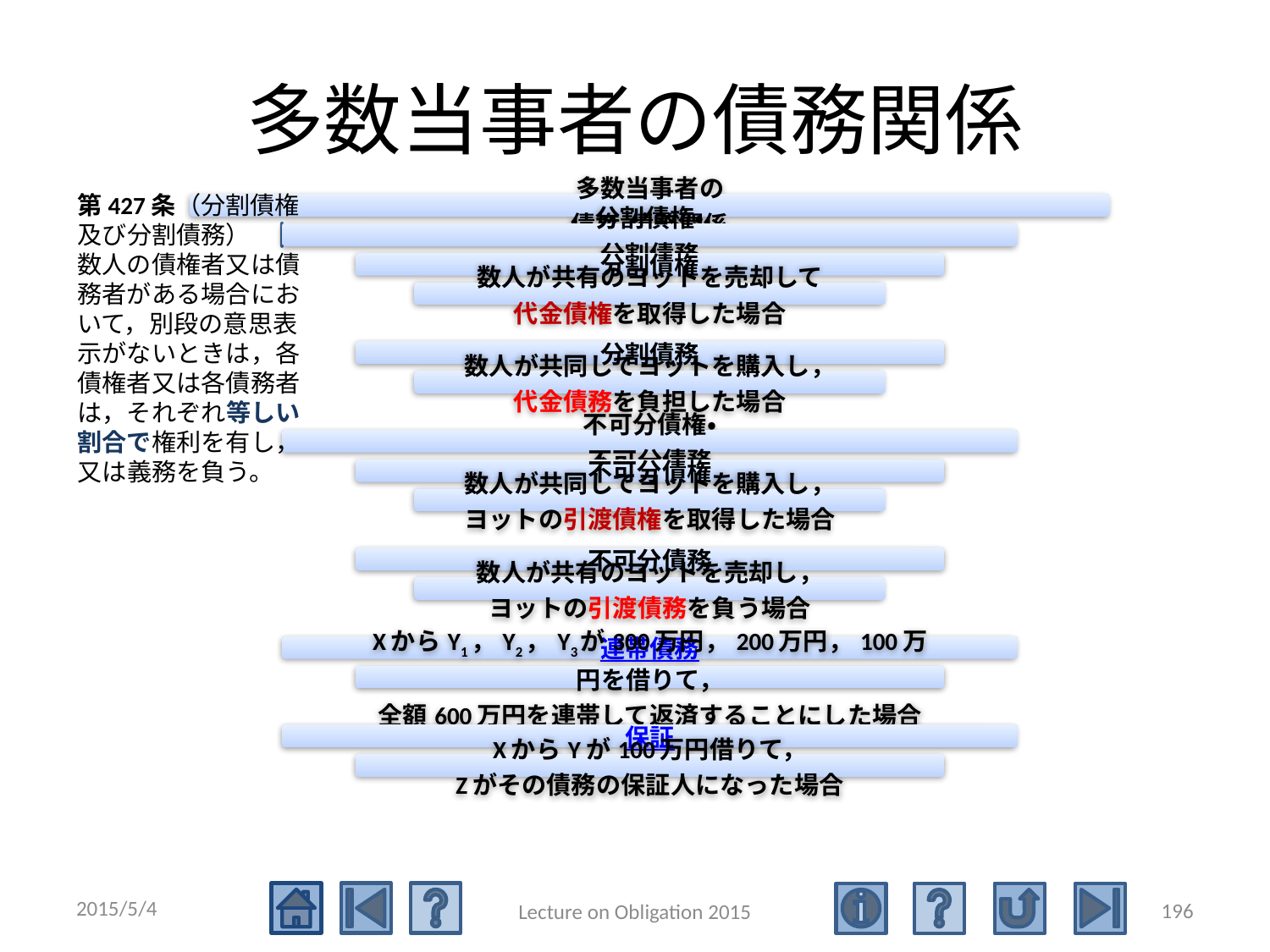

# 多数当事者の債務関係
第427条（分割債権及び分割債務）
数人の債権者又は債務者がある場合において，別段の意思表示がないときは，各債権者又は各債務者は，それぞれ等しい割合で権利を有し，又は義務を負う。
分割債権
分割債務
不可分債権・
不可分債務
不可分債権
不可分債務
連帯債務
保証
数人が共有のヨットを売却して
代金債権を取得した場合
数人が共同してヨットを購入し，
代金債務を負担した場合
数人が共同してヨットを購入し，
ヨットの引渡債権を取得した場合
数人が共有のヨットを売却し，
ヨットの引渡債務を負う場合
全額600万円を連帯して返済することにした場合
XからYが100万円借りて，
Zがその債務の保証人になった場合
2015/5/4
196
Lecture on Obligation 2015